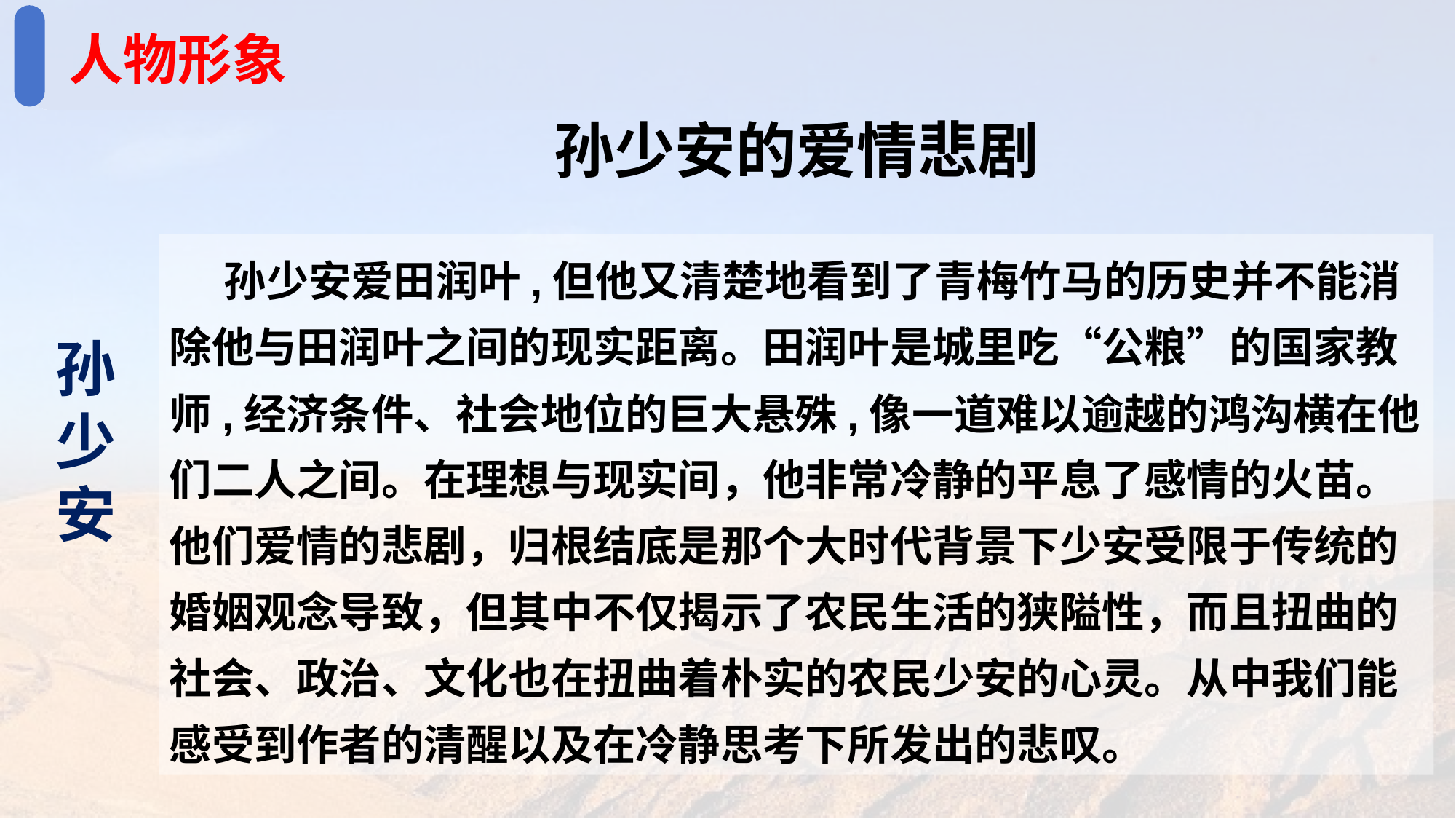

人物形象
孙少安的爱情悲剧
孙少安爱田润叶,但他又清楚地看到了青梅竹马的历史并不能消除他与田润叶之间的现实距离。田润叶是城里吃“公粮”的国家教师,经济条件、社会地位的巨大悬殊,像一道难以逾越的鸿沟横在他们二人之间。在理想与现实间，他非常冷静的平息了感情的火苗。他们爱情的悲剧，归根结底是那个大时代背景下少安受限于传统的婚姻观念导致，但其中不仅揭示了农民生活的狭隘性，而且扭曲的社会、政治、文化也在扭曲着朴实的农民少安的心灵。从中我们能感受到作者的清醒以及在冷静思考下所发出的悲叹。
孙少安